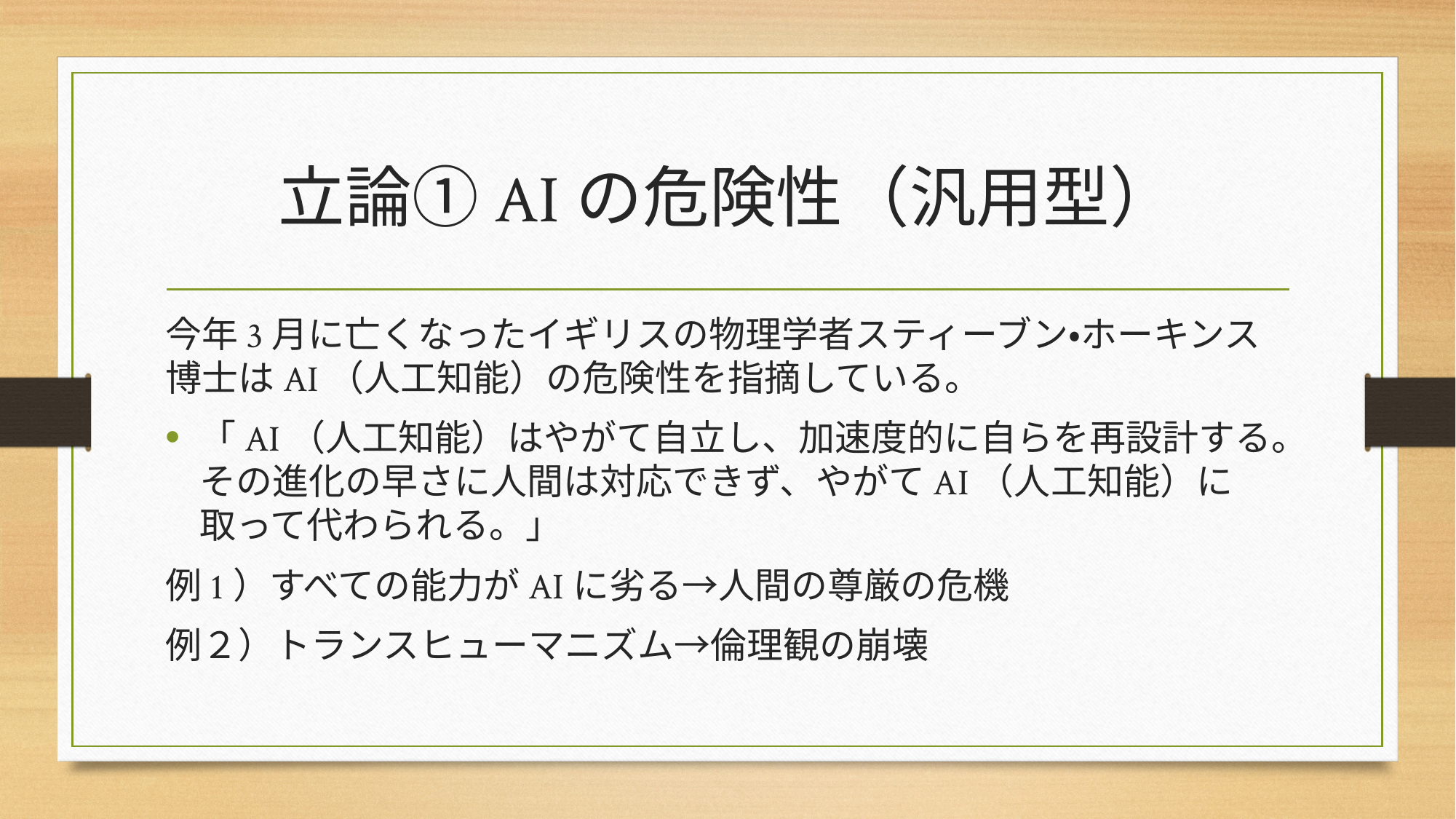

# 立論①AIの危険性（汎用型）
今年3月に亡くなったイギリスの物理学者スティーブン・ホーキンス博士はAI（人工知能）の危険性を指摘している。
「AI（人工知能）はやがて自立し、加速度的に自らを再設計する。その進化の早さに人間は対応できず、やがてAI（人工知能）に取って代わられる。」
例1）すべての能力がAIに劣る→人間の尊厳の危機
例２）トランスヒューマニズム→倫理観の崩壊